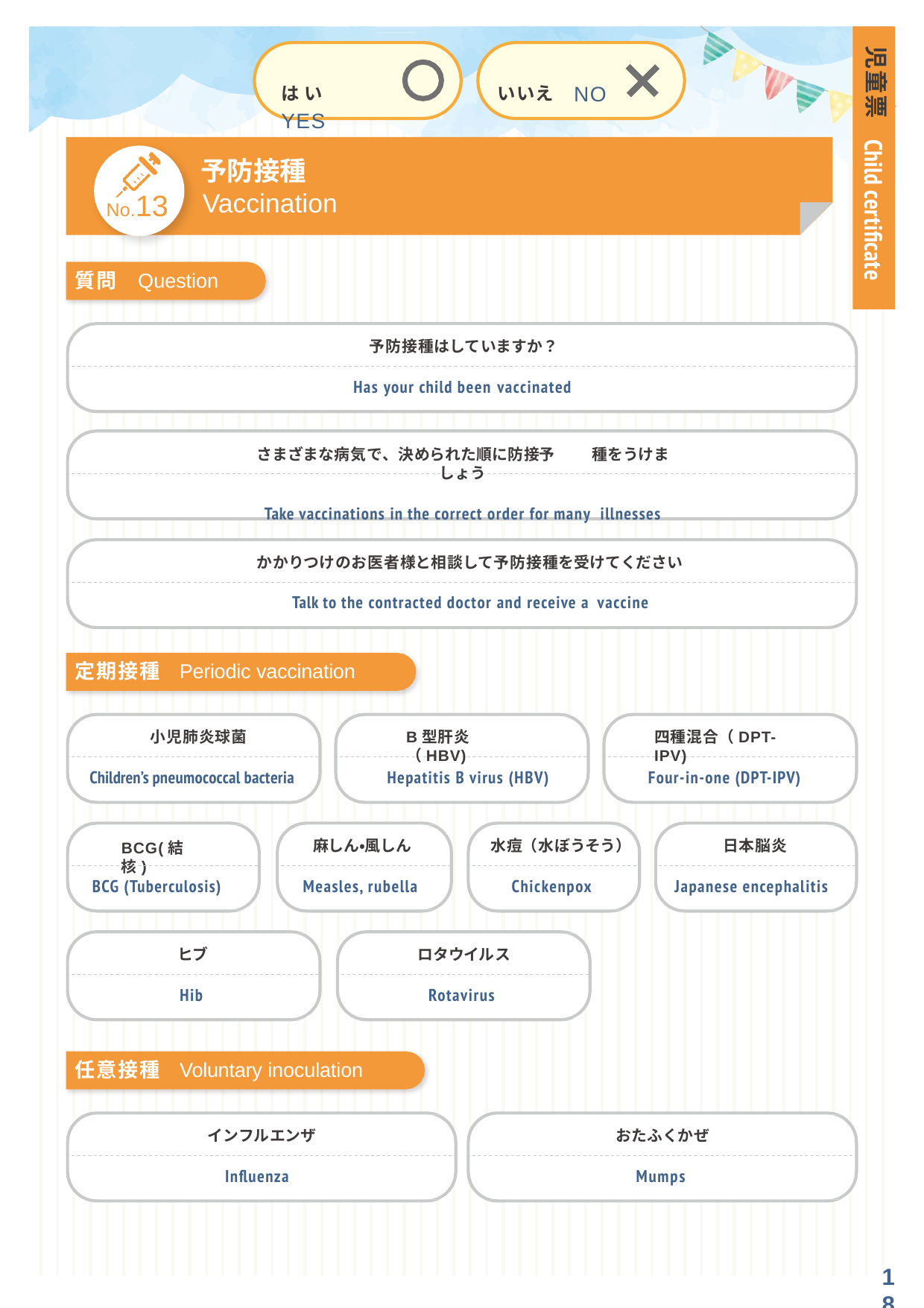

児童票

は い   YES
いいえ NO

Child certificate
予防接種
Vaccination
No.13
質問	Question

予防接種はしていますか？
Has your child been vaccinated

さまざまな病気で、決められた順に防接予	種をうけましょう
Take vaccinations in the correct order for many illnesses

かかりつけのお医者様と相談して予防接種を受けてください
Talk to the contracted doctor and receive a vaccine

定期接種
Periodic vaccination

小児肺炎球菌
B型肝炎（HBV)
四種混合（DPT-IPV)
Children’s pneumococcal bacteria
Hepatitis B virus (HBV)
Four-in-one (DPT-IPV)

麻しん・風しん
水痘（水ぼうそう）
日本脳炎
BCG(結核)

BCG (Tuberculosis)
Measles, rubella
Chickenpox
Japanese encephalitis

ヒブ
ロタウイルス
Hib
Rotavirus

任意接種
Voluntary inoculation

インフルエンザ
おたふくかぜ
Influenza
Mumps
18